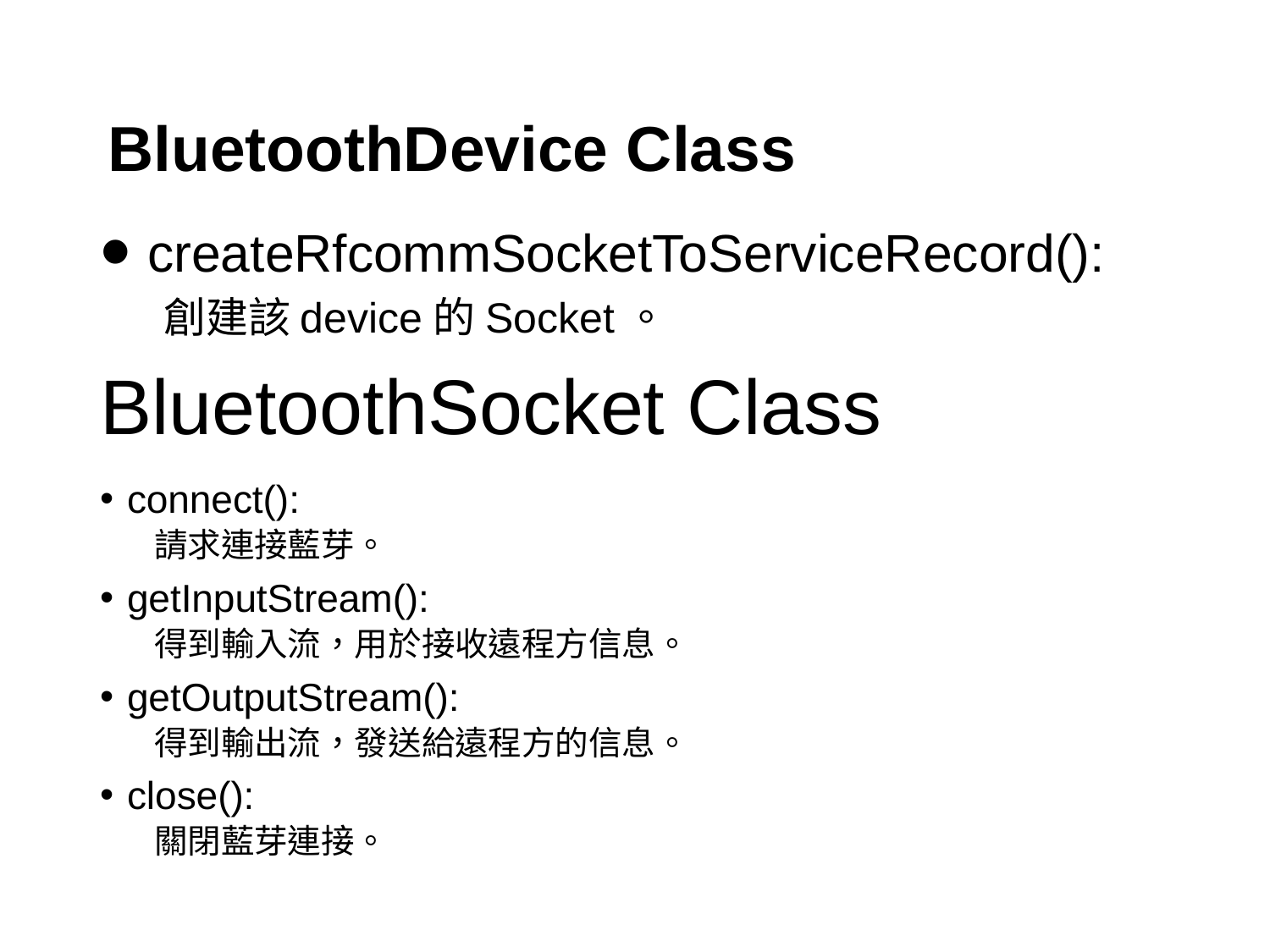

# BluetoothDevice Class
createRfcommSocketToServiceRecord():
創建該device的Socket。

BluetoothSocket Class
connect():
請求連接藍芽。
getInputStream():
得到輸入流，用於接收遠程方信息。
getOutputStream():
得到輸出流，發送給遠程方的信息。
close():
關閉藍芽連接。